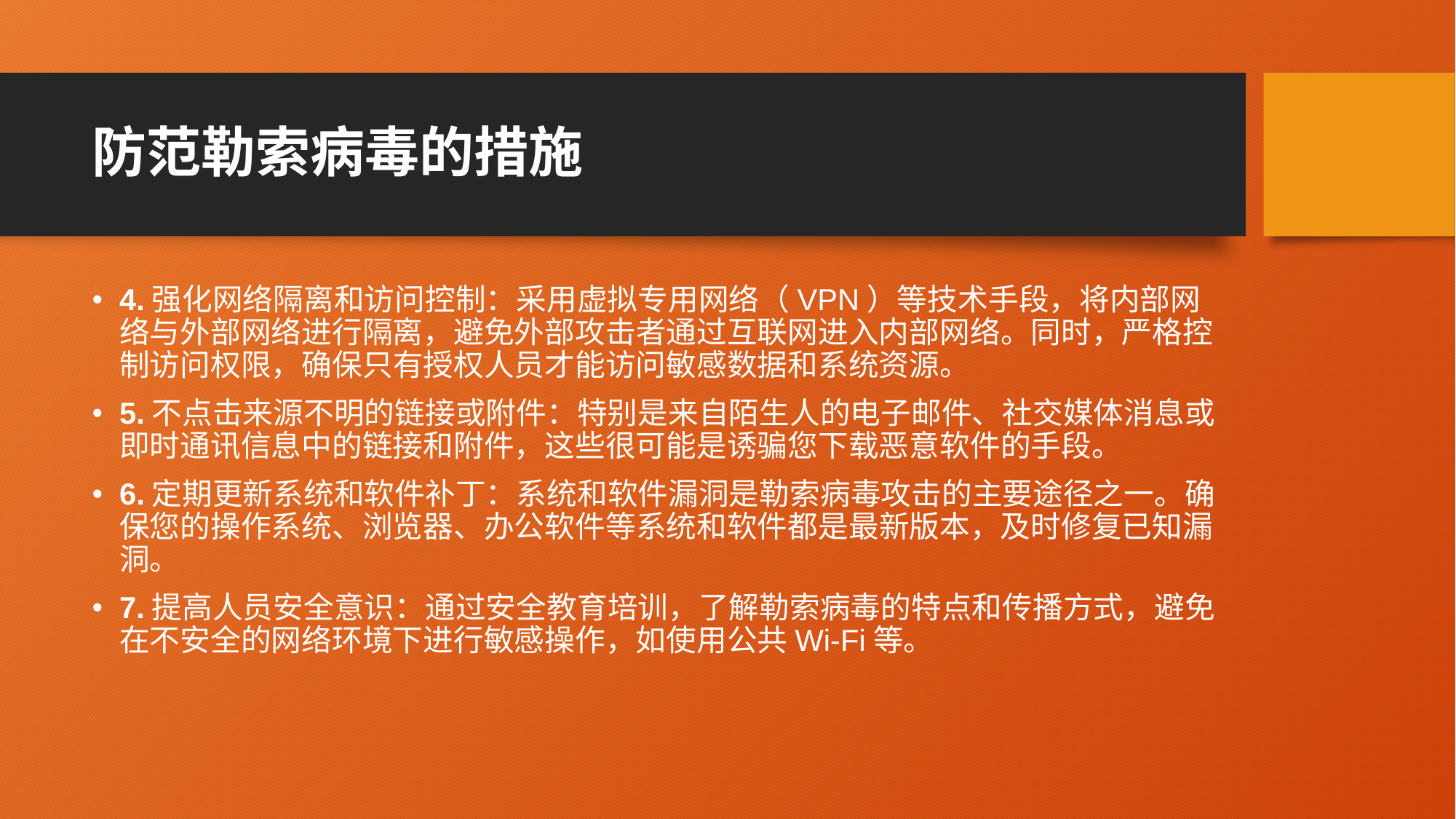

# 防范勒索病毒的措施
4.强化网络隔离和访问控制：采用虚拟专用网络（VPN）等技术手段，将内部网络与外部网络进行隔离，避免外部攻击者通过互联网进入内部网络。同时，严格控制访问权限，确保只有授权人员才能访问敏感数据和系统资源。
5.不点击来源不明的链接或附件：特别是来自陌生人的电子邮件、社交媒体消息或即时通讯信息中的链接和附件，这些很可能是诱骗您下载恶意软件的手段。
6.定期更新系统和软件补丁：系统和软件漏洞是勒索病毒攻击的主要途径之一。确保您的操作系统、浏览器、办公软件等系统和软件都是最新版本，及时修复已知漏洞。
7.提高人员安全意识：通过安全教育培训，了解勒索病毒的特点和传播方式，避免在不安全的网络环境下进行敏感操作，如使用公共Wi-Fi等。